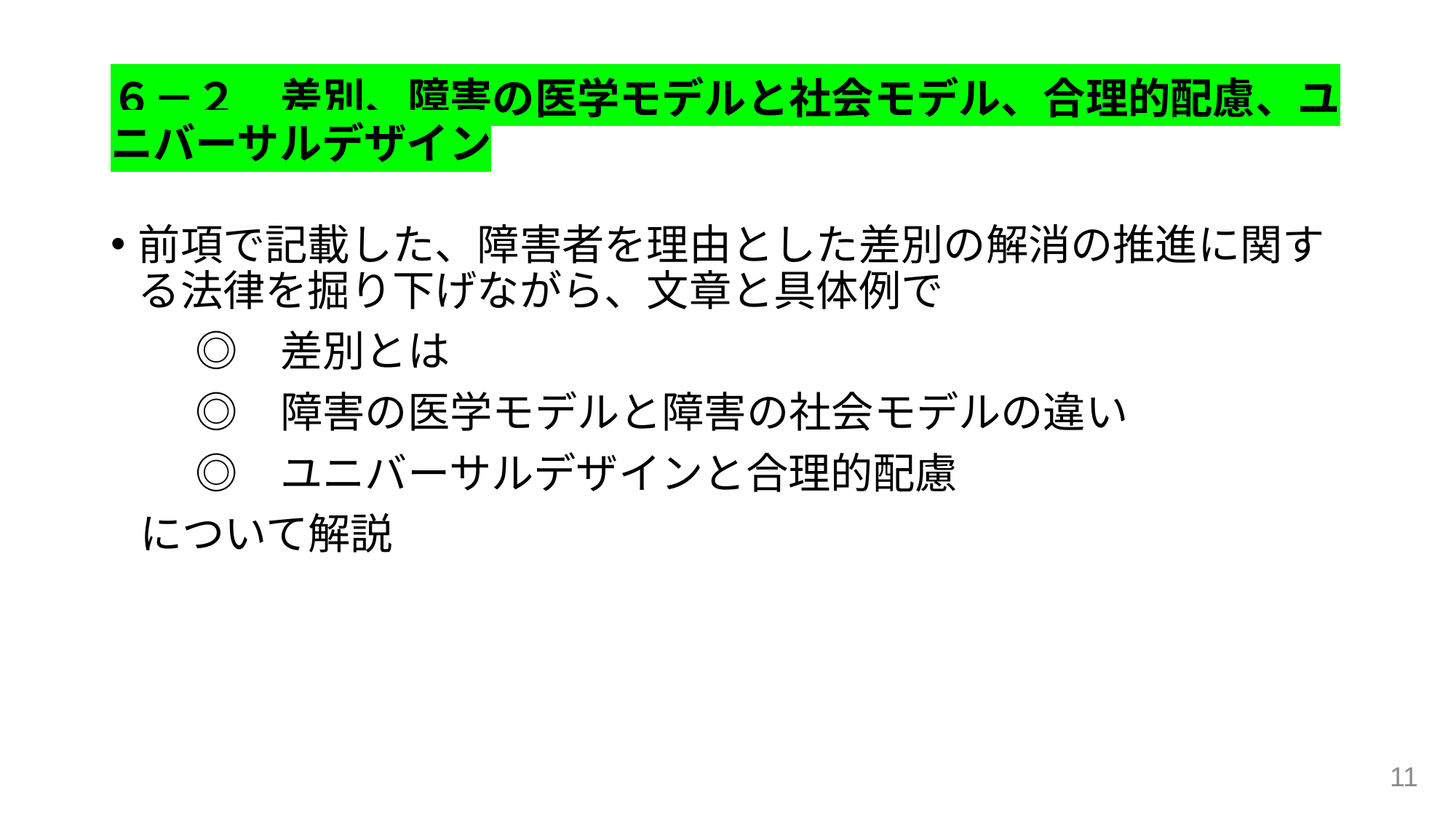

# ６－２　差別、障害の医学モデルと社会モデル、合理的配慮、ユニバーサルデザイン
前項で記載した、障害者を理由とした差別の解消の推進に関する法律を掘り下げながら、文章と具体例で
　　◎　差別とは
　　◎　障害の医学モデルと障害の社会モデルの違い
　　◎　ユニバーサルデザインと合理的配慮
  について解説
11